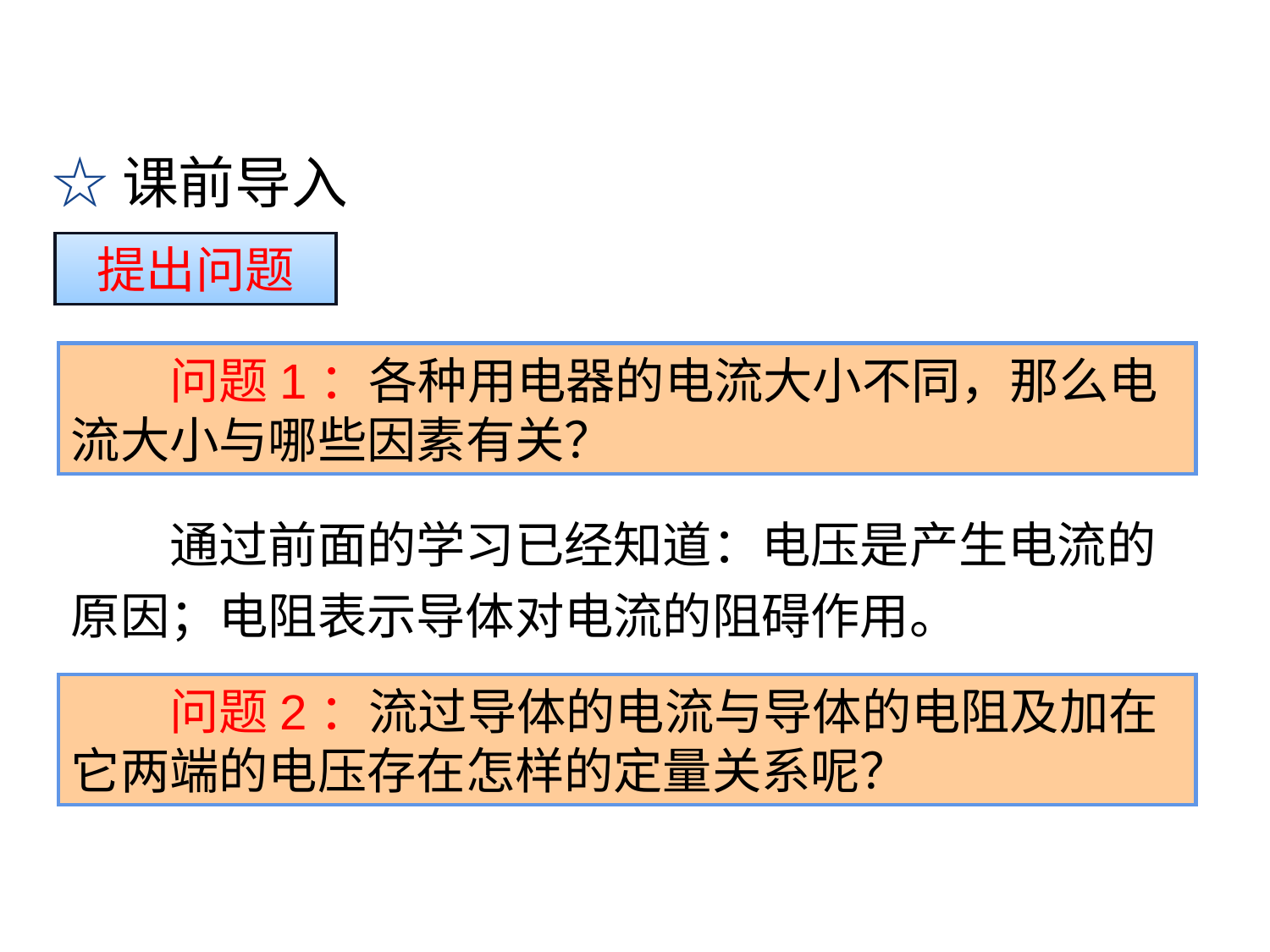

☆课前导入
提出问题
　　问题1：各种用电器的电流大小不同，那么电流大小与哪些因素有关？
　　通过前面的学习已经知道：电压是产生电流的原因；电阻表示导体对电流的阻碍作用。
　　问题2：流过导体的电流与导体的电阻及加在它两端的电压存在怎样的定量关系呢？